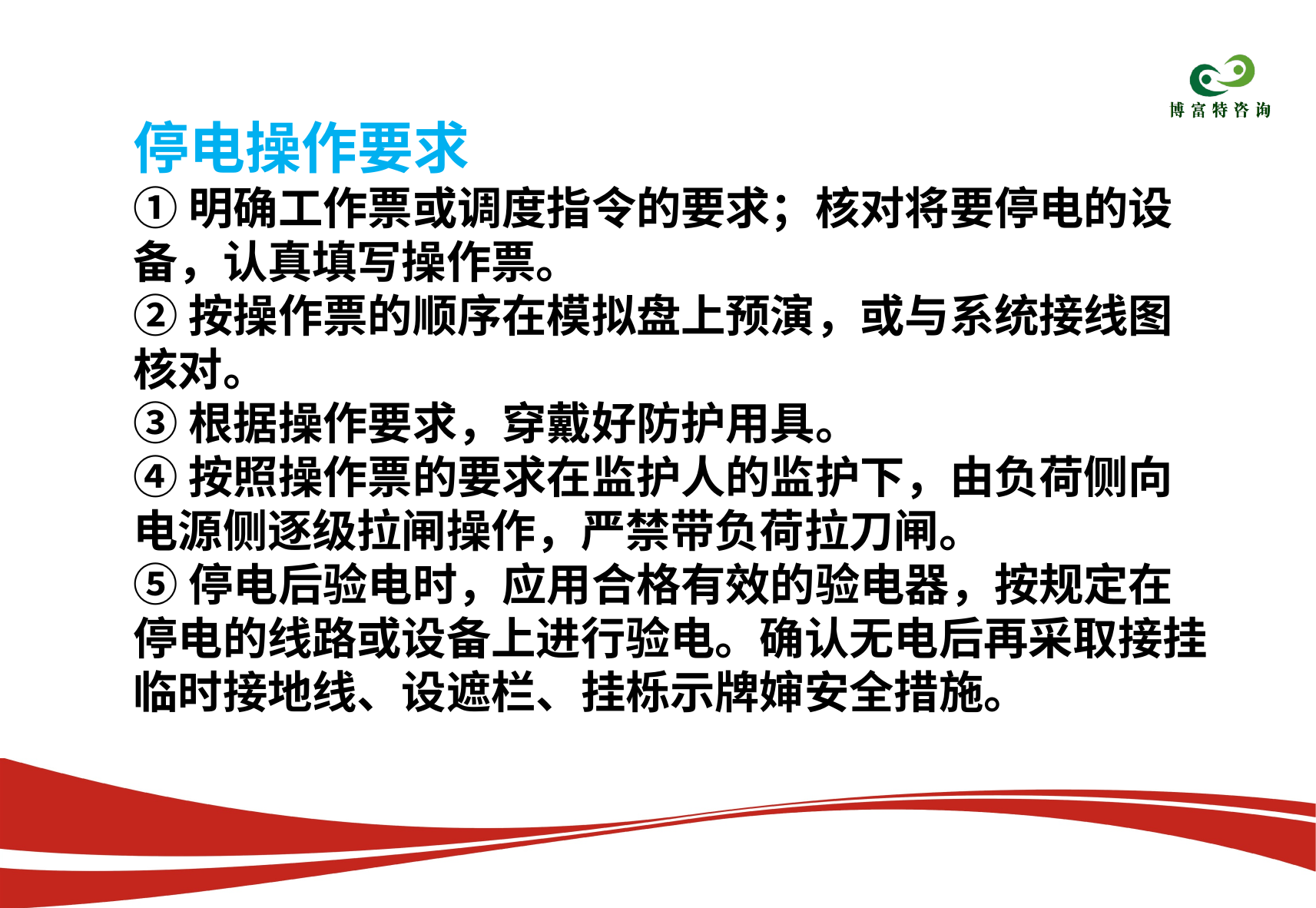

56
停电操作要求
①明确工作票或调度指令的要求；核对将要停电的设备，认真填写操作票。
②按操作票的顺序在模拟盘上预演，或与系统接线图核对。
③根据操作要求，穿戴好防护用具。
④按照操作票的要求在监护人的监护下，由负荷侧向电源侧逐级拉闸操作，严禁带负荷拉刀闸。
⑤停电后验电时，应用合格有效的验电器，按规定在停电的线路或设备上进行验电。确认无电后再采取接挂临时接地线、设遮栏、挂栎示牌婶安全措施。